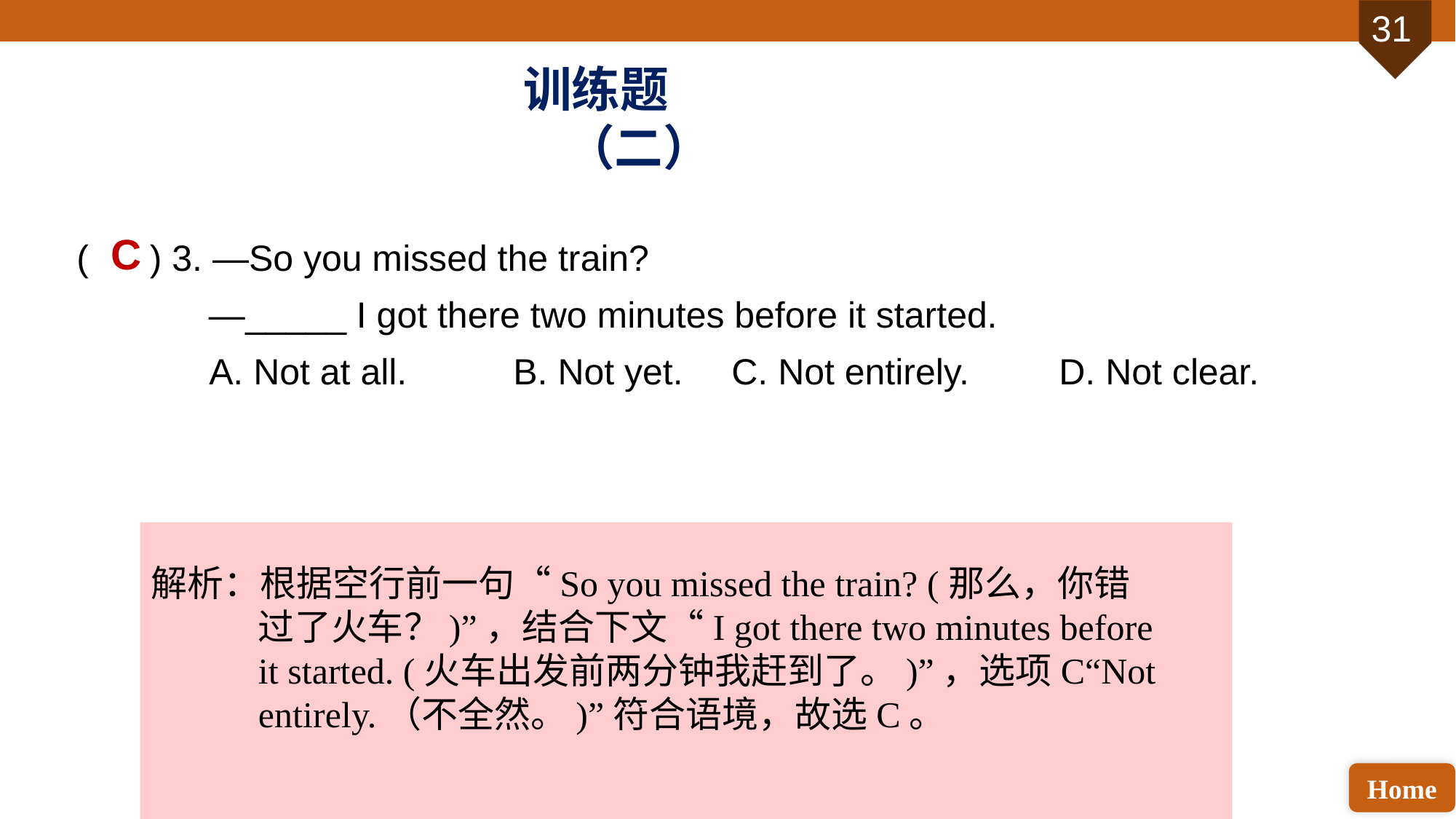

训练题（二）
(      ) 3. —So you missed the train?
             —_____ I got there two minutes before it started.
             A. Not at all. 	B. Not yet. 	C. Not entirely. 	D. Not clear.
C

解析：根据空行前一句“So you missed the train? (那么，你错过了火车？)”，结合下文“I got there two minutes before it started. (火车出发前两分钟我赶到了。)”，选项C“Not entirely.（不全然。)”符合语境，故选C。